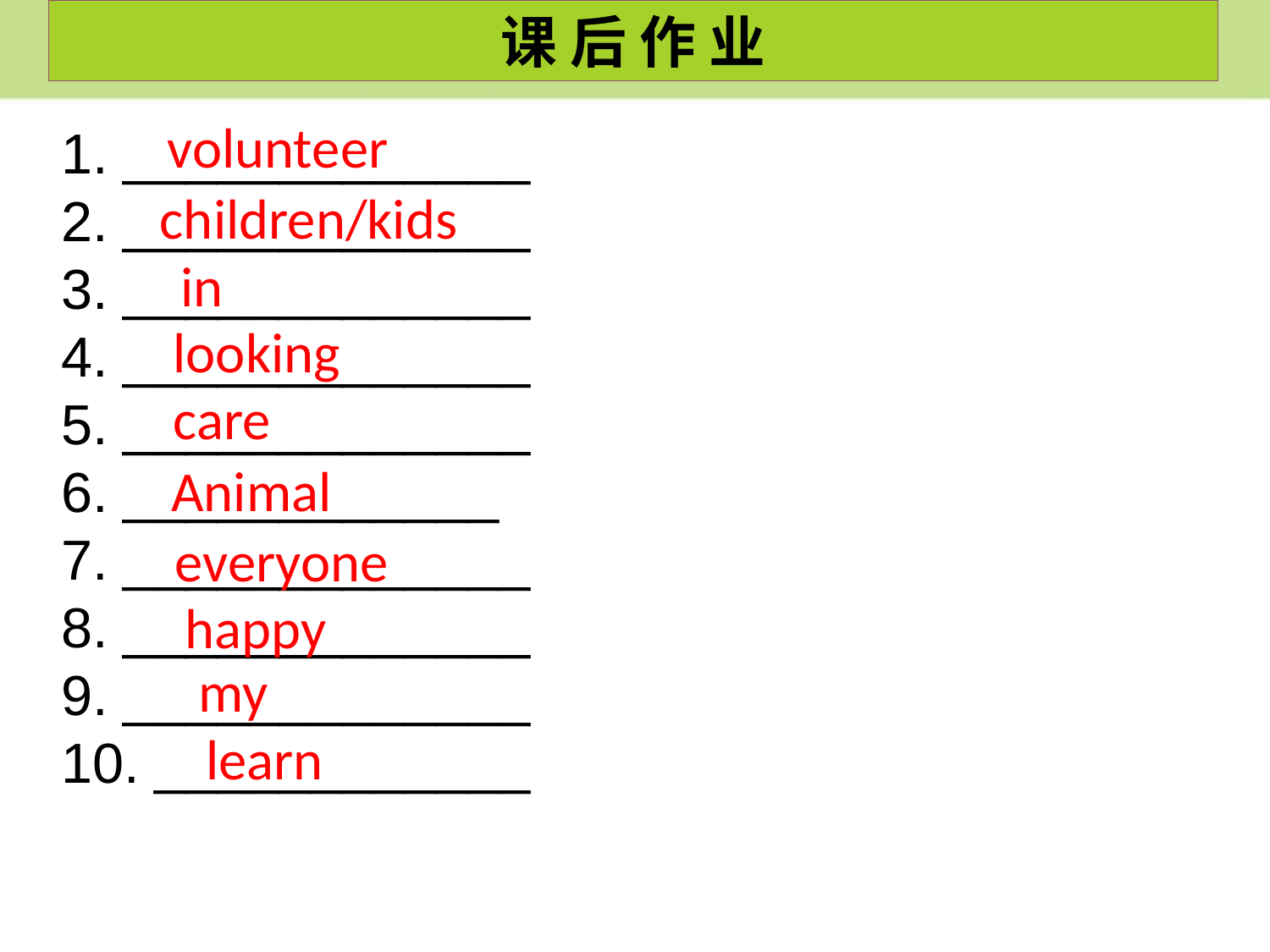

课 后 作 业
volunteer
1. _____________
2. _____________
3. _____________
4. _____________
5. _____________
6. ____________
7. _____________
8. _____________
9. _____________
10. ____________
children/kids
in
looking
care
Animal
everyone
happy
my
learn